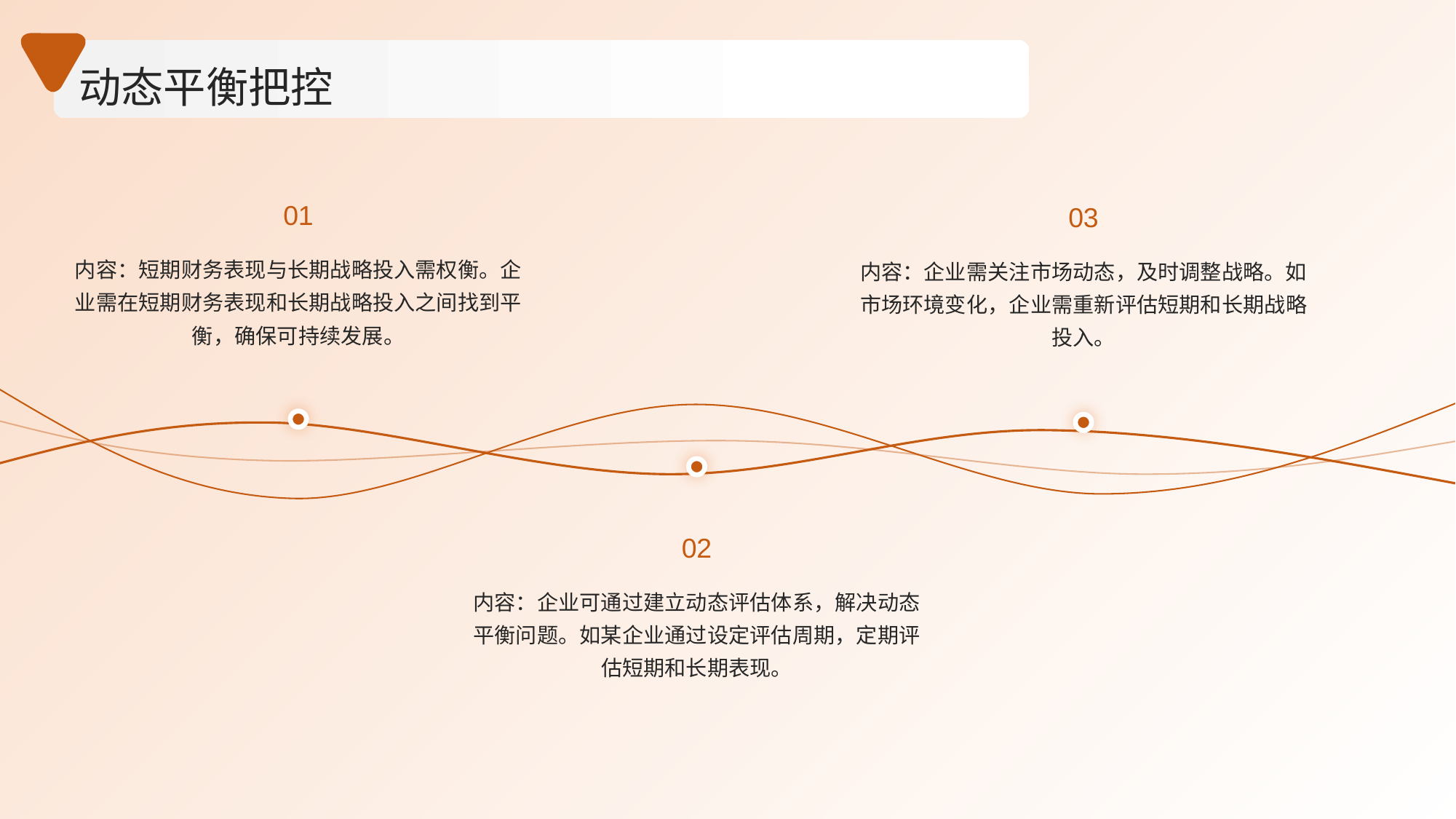

动态平衡把控
01
03
内容：短期财务表现与长期战略投入需权衡。企业需在短期财务表现和长期战略投入之间找到平衡，确保可持续发展。
内容：企业需关注市场动态，及时调整战略。如市场环境变化，企业需重新评估短期和长期战略投入。

02
内容：企业可通过建立动态评估体系，解决动态平衡问题。如某企业通过设定评估周期，定期评估短期和长期表现。